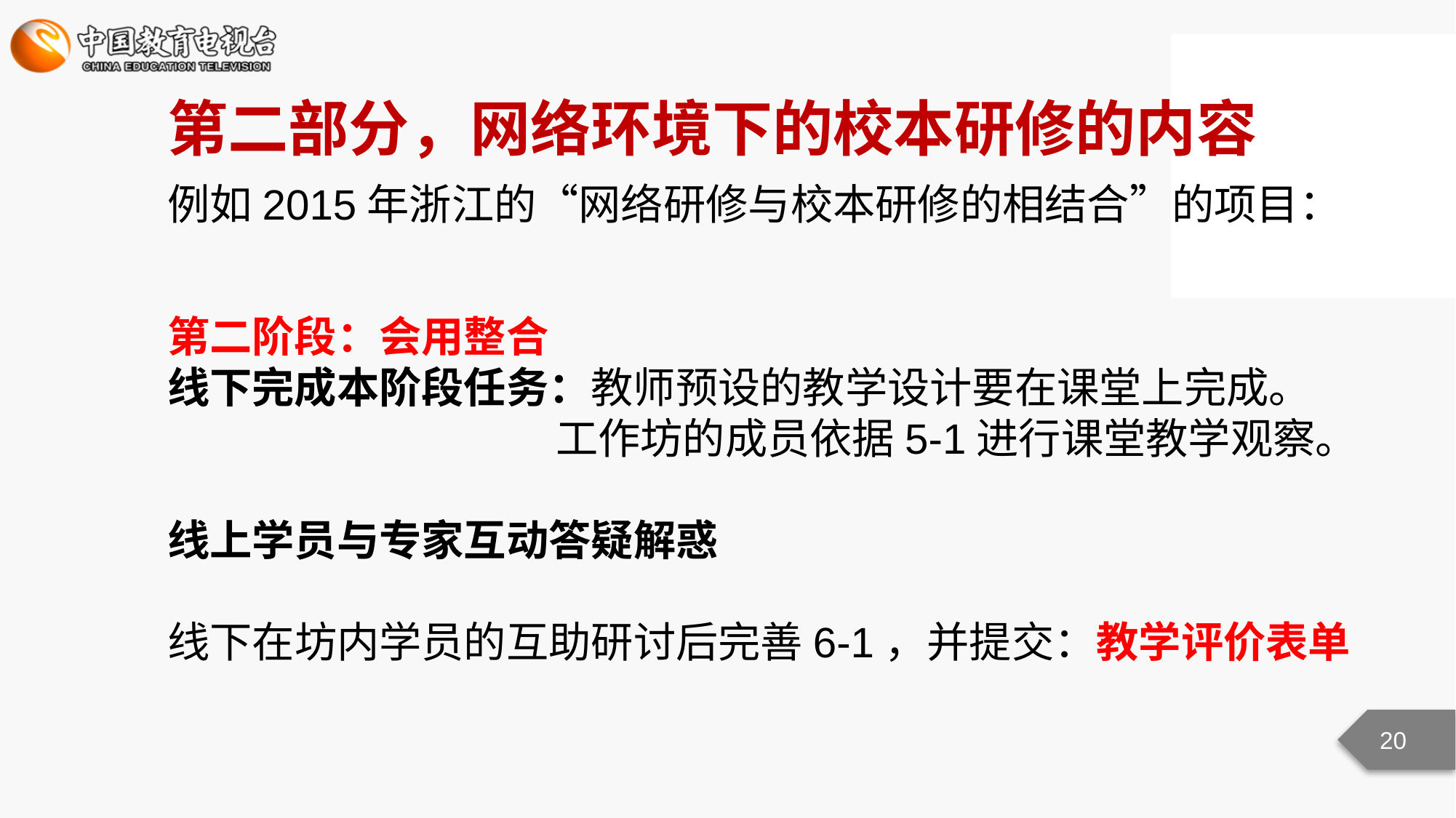

第二部分，网络环境下的校本研修的内容
例如2015年浙江的“网络研修与校本研修的相结合”的项目：

第二阶段：会用整合
线下完成本阶段任务：教师预设的教学设计要在课堂上完成。
                                        工作坊的成员依据5-1进行课堂教学观察。

线上学员与专家互动答疑解惑

线下在坊内学员的互助研讨后完善6-1，并提交：教学评价表单